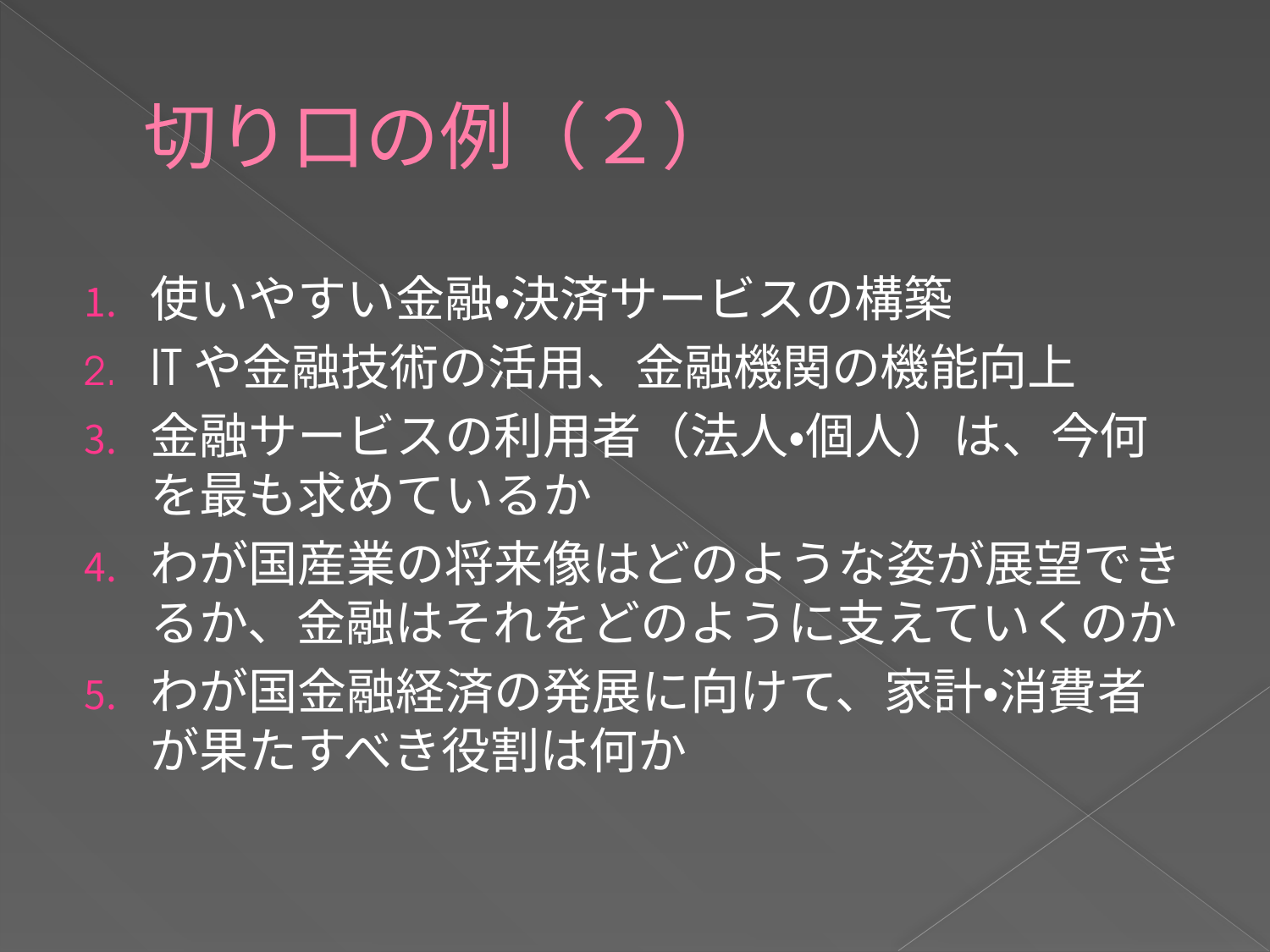

# 切り口の例（２）
使いやすい金融・決済サービスの構築
ITや金融技術の活用、金融機関の機能向上
金融サービスの利用者（法人・個人）は、今何を最も求めているか
わが国産業の将来像はどのような姿が展望できるか、金融はそれをどのように支えていくのか
わが国金融経済の発展に向けて、家計・消費者が果たすべき役割は何か